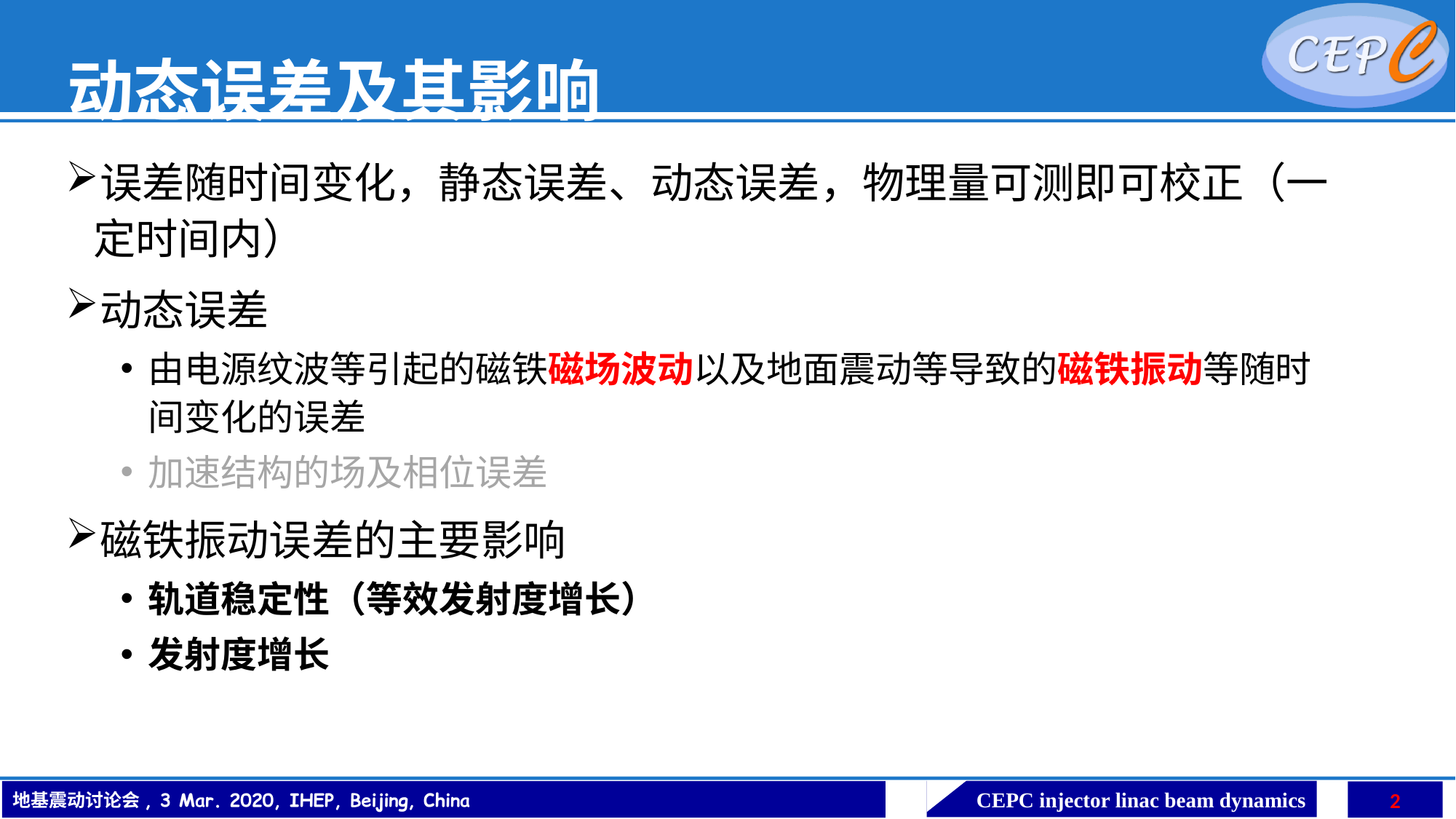

# 动态误差及其影响

误差随时间变化，静态误差、动态误差，物理量可测即可校正（一定时间内）
动态误差
由电源纹波等引起的磁铁磁场波动以及地面震动等导致的磁铁振动等随时间变化的误差
加速结构的场及相位误差
磁铁振动误差的主要影响
轨道稳定性（等效发射度增长）
发射度增长